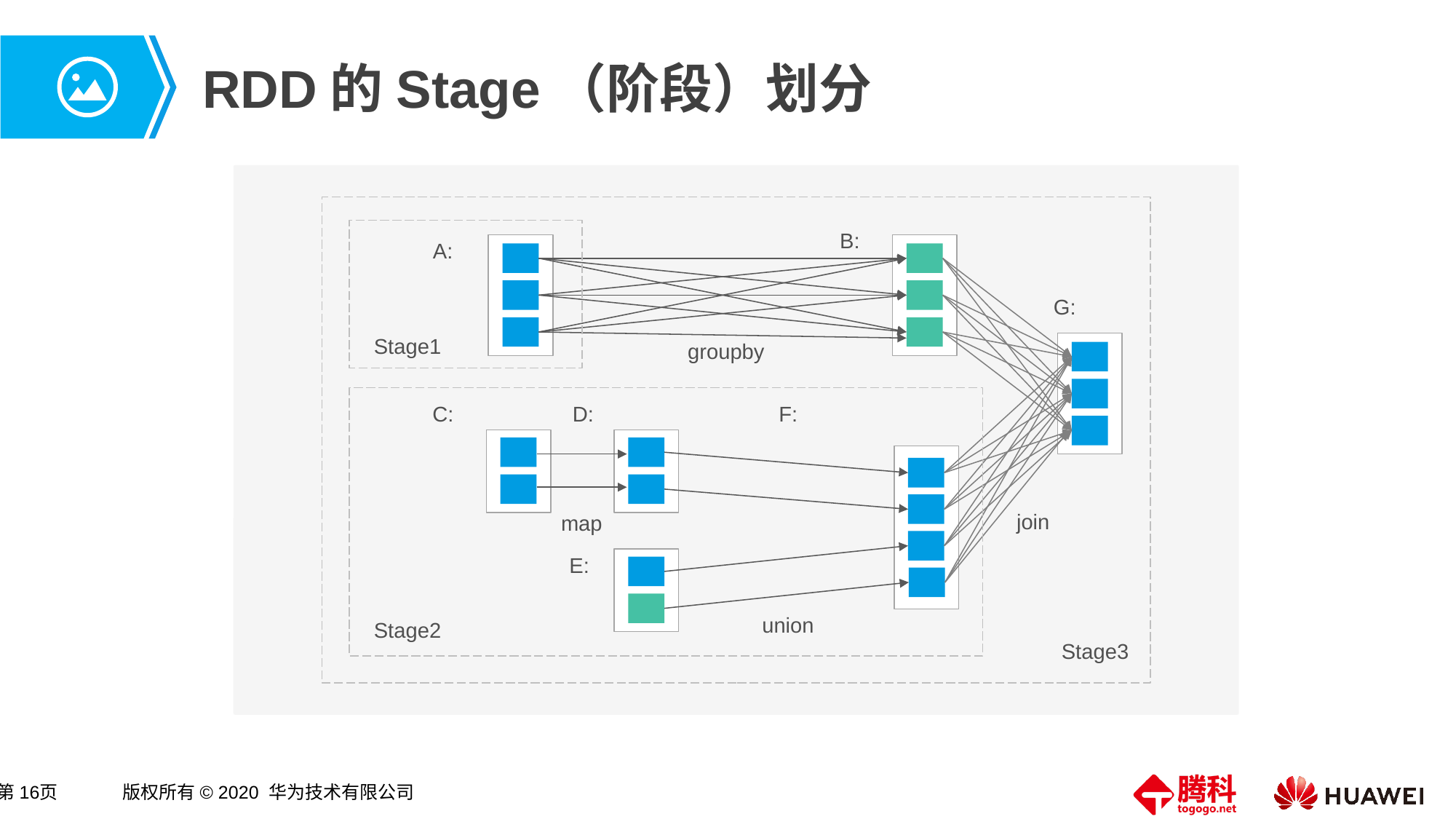

# RDD的Stage（阶段）划分

B:

A:

G:

Stage1
groupby

C:
D:
F:

join
map

E:

union
Stage2
Stage3